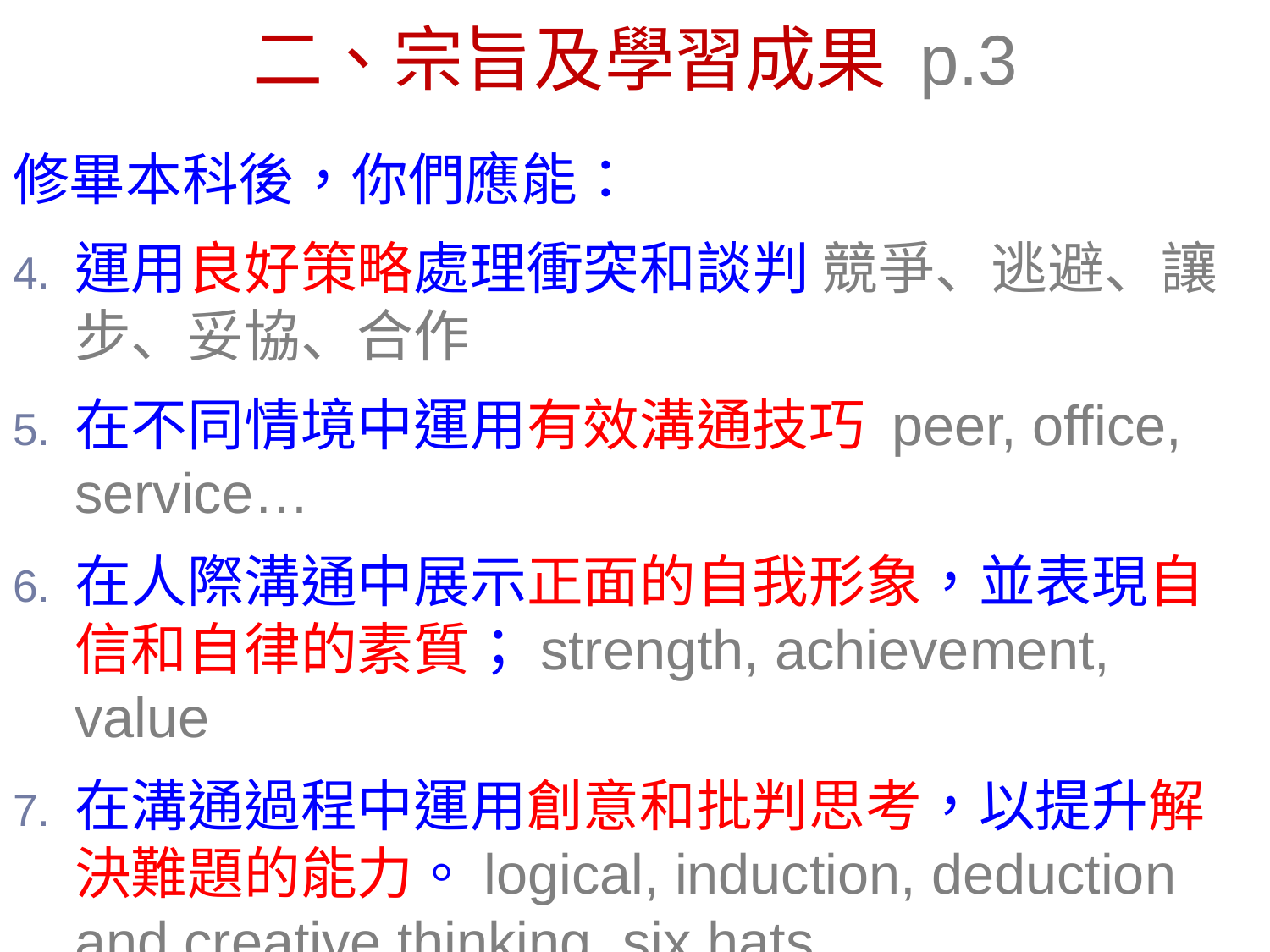

# 二、宗旨及學習成果 p.3
修畢本科後，你們應能：
運用良好策略處理衝突和談判 競爭、逃避、讓步、妥協、合作
在不同情境中運用有效溝通技巧 peer, office, service…
在人際溝通中展示正面的自我形象，並表現自信和自律的素質；strength, achievement, value
在溝通過程中運用創意和批判思考，以提升解決難題的能力。logical, induction, deduction and creative thinking, six hats….